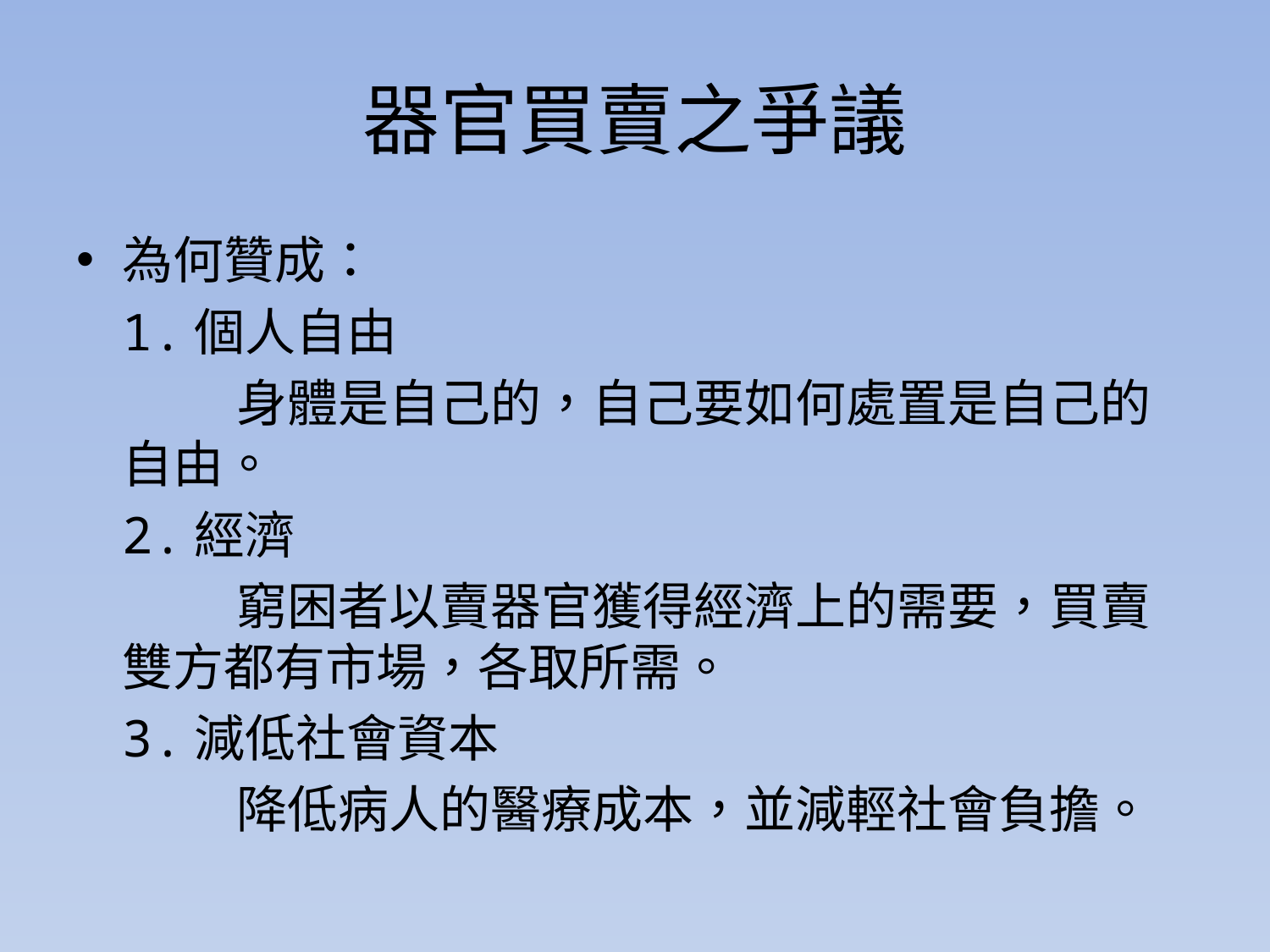

# 器官買賣之爭議
為何贊成：
	1.個人自由
		身體是自己的，自己要如何處置是自己的自由。
	2.經濟
		窮困者以賣器官獲得經濟上的需要，買賣 雙方都有市場，各取所需。
	3.減低社會資本
		降低病人的醫療成本，並減輕社會負擔。